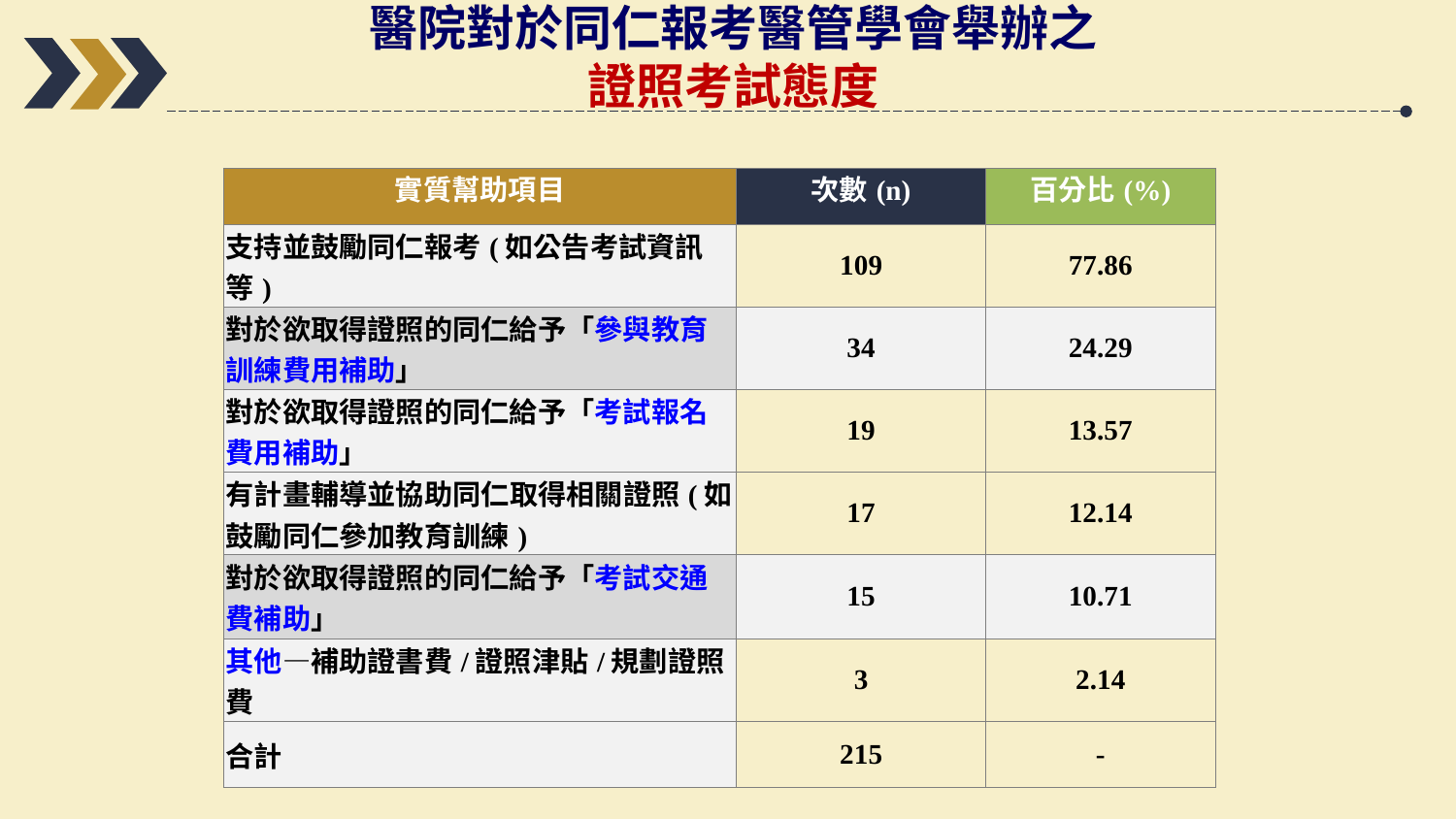

醫院對於同仁報考醫管學會舉辦之
證照考試態度

| 實質幫助項目 | 次數(n) | 百分比(%) |
| --- | --- | --- |
| 支持並鼓勵同仁報考(如公告考試資訊等) | 109 | 77.86 |
| 對於欲取得證照的同仁給予「參與教育訓練費用補助」 | 34 | 24.29 |
| 對於欲取得證照的同仁給予「考試報名費用補助」 | 19 | 13.57 |
| 有計畫輔導並協助同仁取得相關證照(如鼓勵同仁參加教育訓練) | 17 | 12.14 |
| 對於欲取得證照的同仁給予「考試交通費補助」 | 15 | 10.71 |
| 其他—補助證書費/證照津貼/規劃證照費 | 3 | 2.14 |
| 合計 | 215 | - |